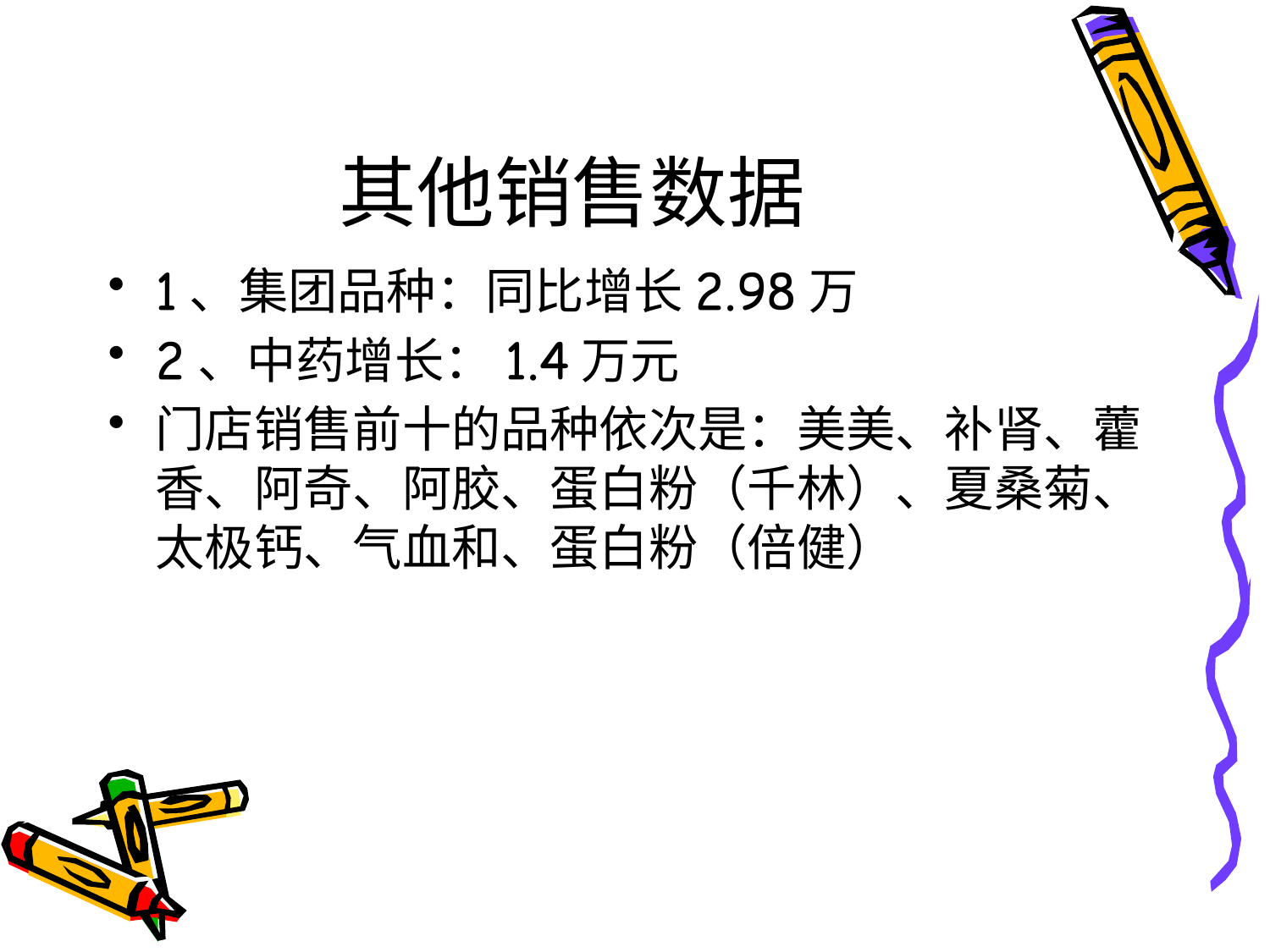

# 其他销售数据
1、集团品种：同比增长2.98万
2、中药增长：1.4万元
门店销售前十的品种依次是：美美、补肾、藿香、阿奇、阿胶、蛋白粉（千林）、夏桑菊、太极钙、气血和、蛋白粉（倍健）